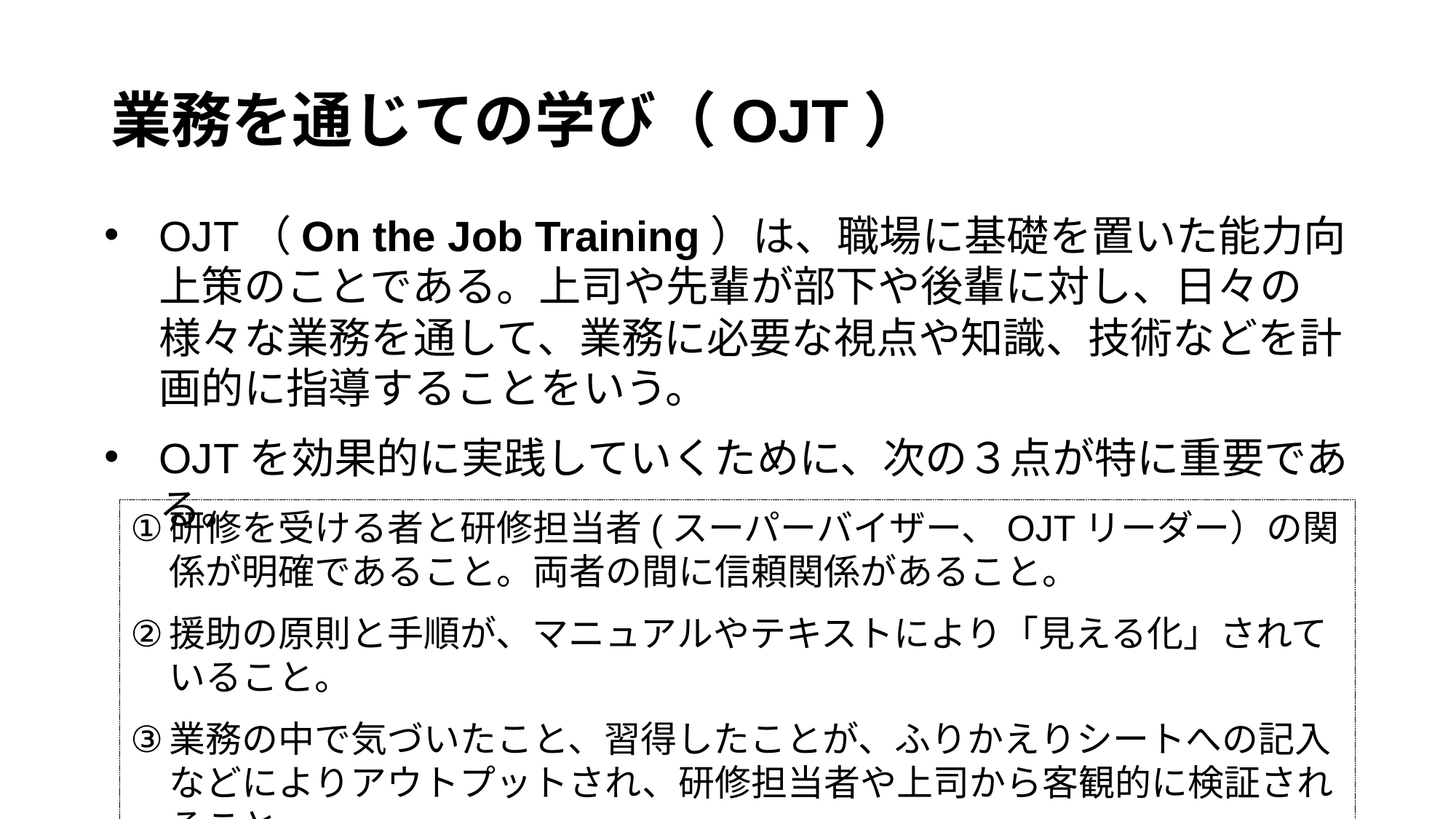

# 業務を通じての学び（OJT）
OJT（On the Job Training）は、職場に基礎を置いた能力向上策のことである。上司や先輩が部下や後輩に対し、日々の様々な業務を通して、業務に必要な視点や知識、技術などを計画的に指導することをいう。
OJTを効果的に実践していくために、次の３点が特に重要である。
研修を受ける者と研修担当者(スーパーバイザー、OJTリーダー）の関係が明確であること。両者の間に信頼関係があること。
援助の原則と手順が、マニュアルやテキストにより「見える化」されていること。
業務の中で気づいたこと、習得したことが、ふりかえりシートへの記入などによりアウトプットされ、研修担当者や上司から客観的に検証されること。